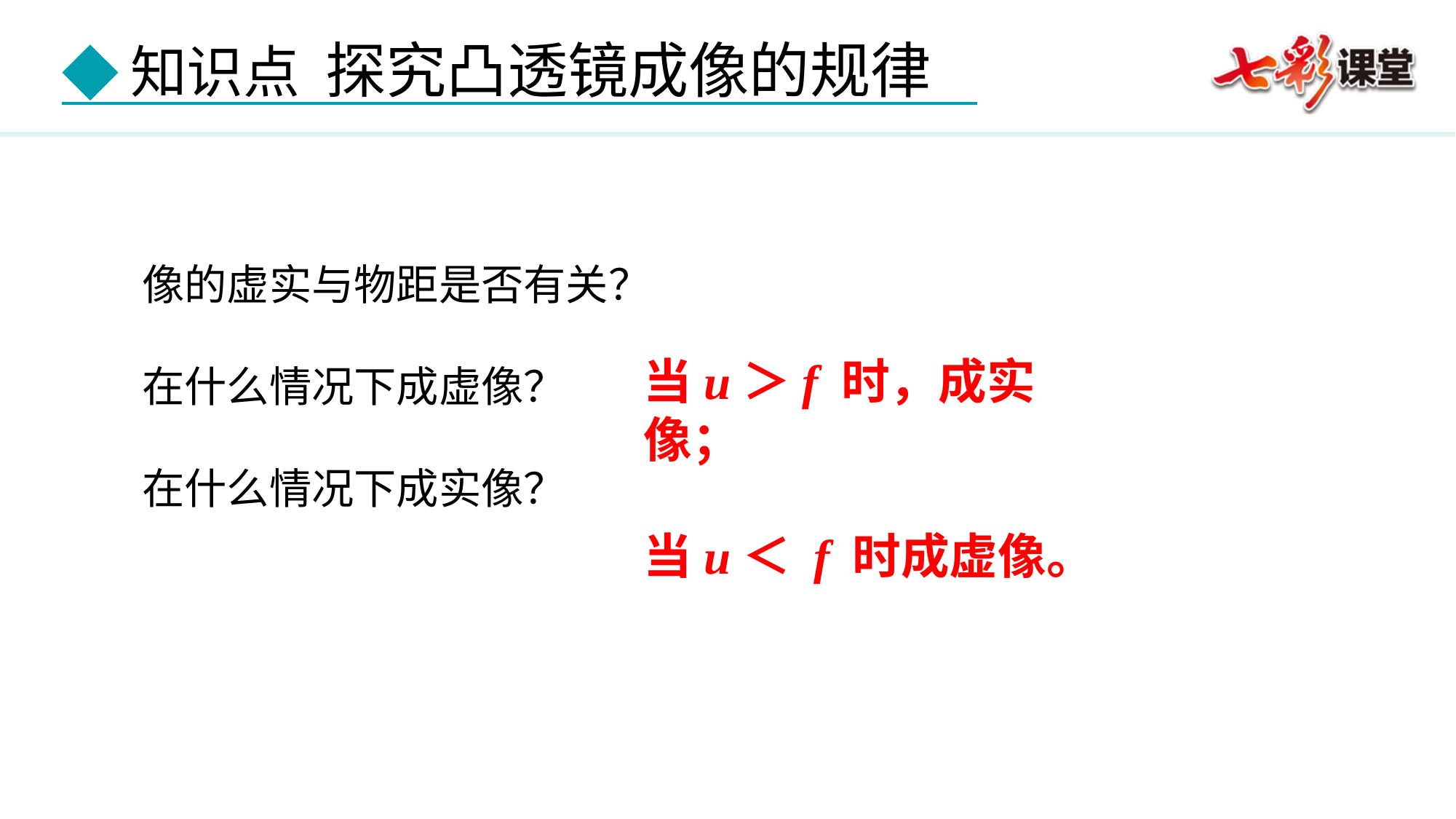

像的虚实与物距是否有关？

在什么情况下成虚像？

在什么情况下成实像？
当u＞f 时，成实像；

当u＜ f 时成虚像。